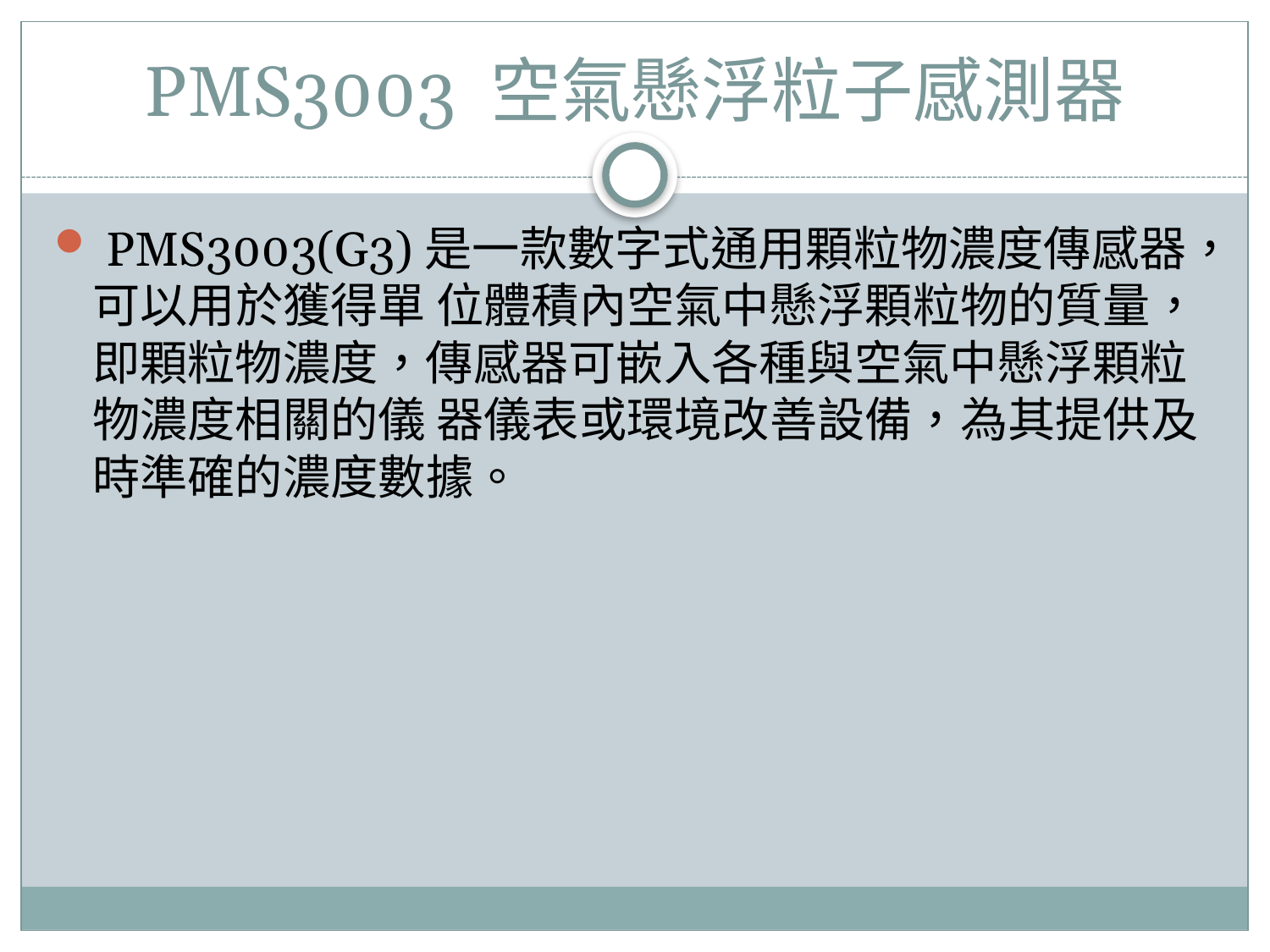

# PMS3003 空氣懸浮粒子感測器
 PMS3003(G3)是一款數字式通用顆粒物濃度傳感器，可以用於獲得單 位體積內空氣中懸浮顆粒物的質量，即顆粒物濃度，傳感器可嵌入各種與空氣中懸浮顆粒物濃度相關的儀 器儀表或環境改善設備，為其提供及時準確的濃度數據。